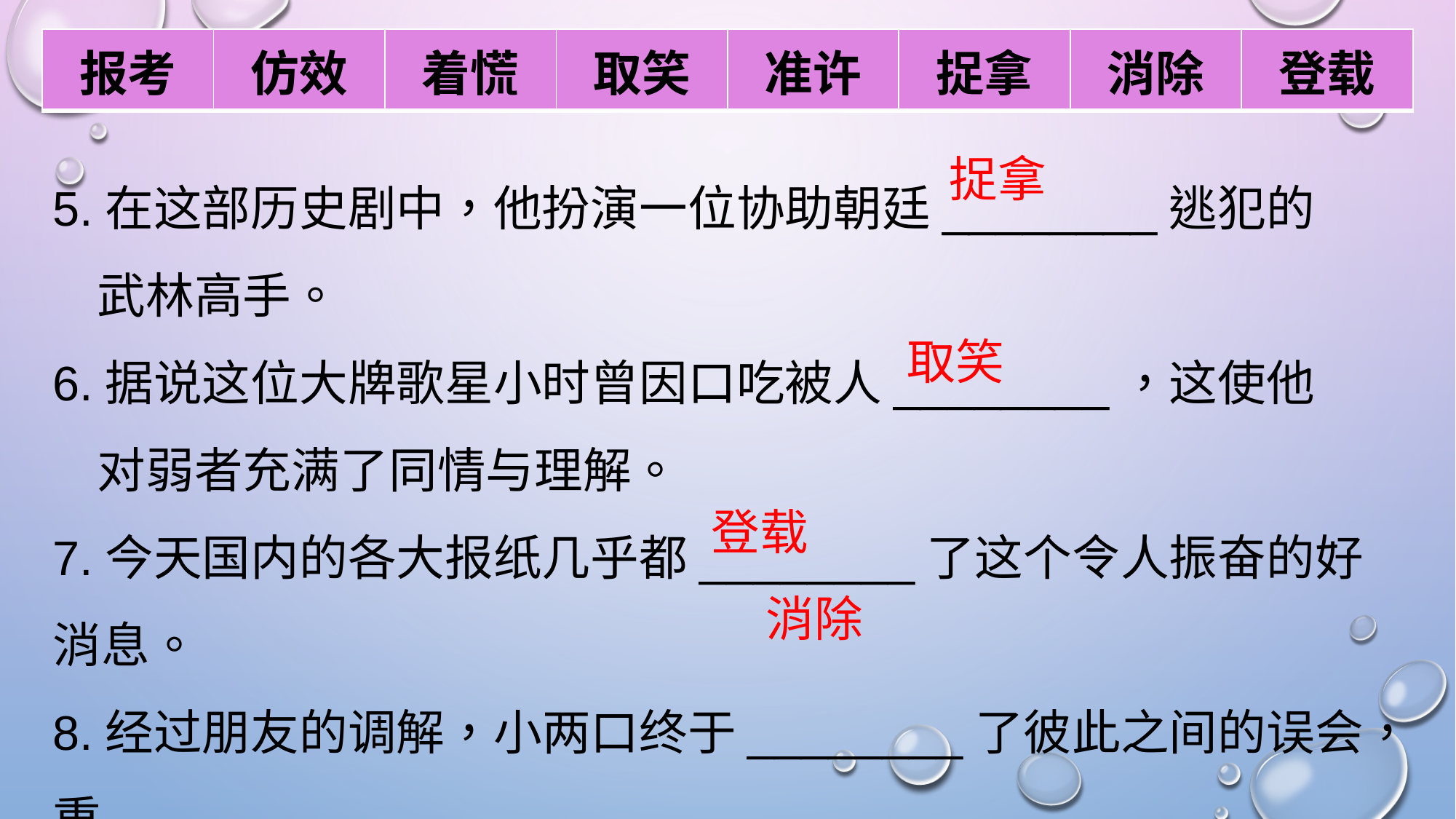

| 报考 | 仿效 | 着慌 | 取笑 | 准许 | 捉拿 | 消除 | 登载 |
| --- | --- | --- | --- | --- | --- | --- | --- |
5.在这部历史剧中，他扮演一位协助朝廷________逃犯的
   武林高手。
6.据说这位大牌歌星小时曾因口吃被人________，这使他
   对弱者充满了同情与理解。
7.今天国内的各大报纸几乎都________了这个令人振奋的好消息。
8.经过朋友的调解，小两口终于________了彼此之间的误会，重
   归于好。
捉拿
取笑
登载
消除